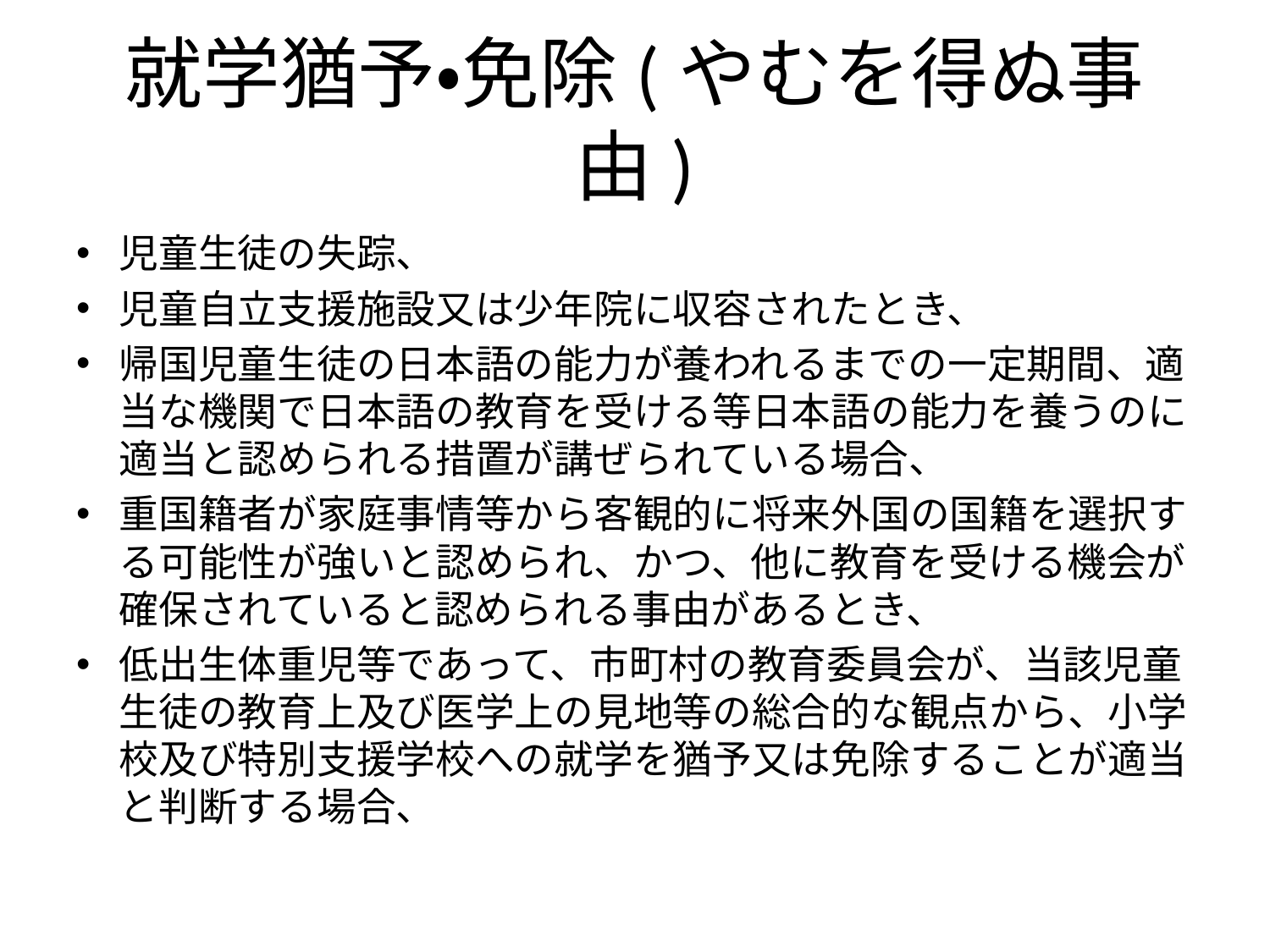

# 就学猶予・免除(やむを得ぬ事由)
児童生徒の失踪、
児童自立支援施設又は少年院に収容されたとき、
帰国児童生徒の日本語の能力が養われるまでの一定期間、適当な機関で日本語の教育を受ける等日本語の能力を養うのに適当と認められる措置が講ぜられている場合、
重国籍者が家庭事情等から客観的に将来外国の国籍を選択する可能性が強いと認められ、かつ、他に教育を受ける機会が確保されていると認められる事由があるとき、
低出生体重児等であって、市町村の教育委員会が、当該児童生徒の教育上及び医学上の見地等の総合的な観点から、小学校及び特別支援学校への就学を猶予又は免除することが適当と判断する場合、